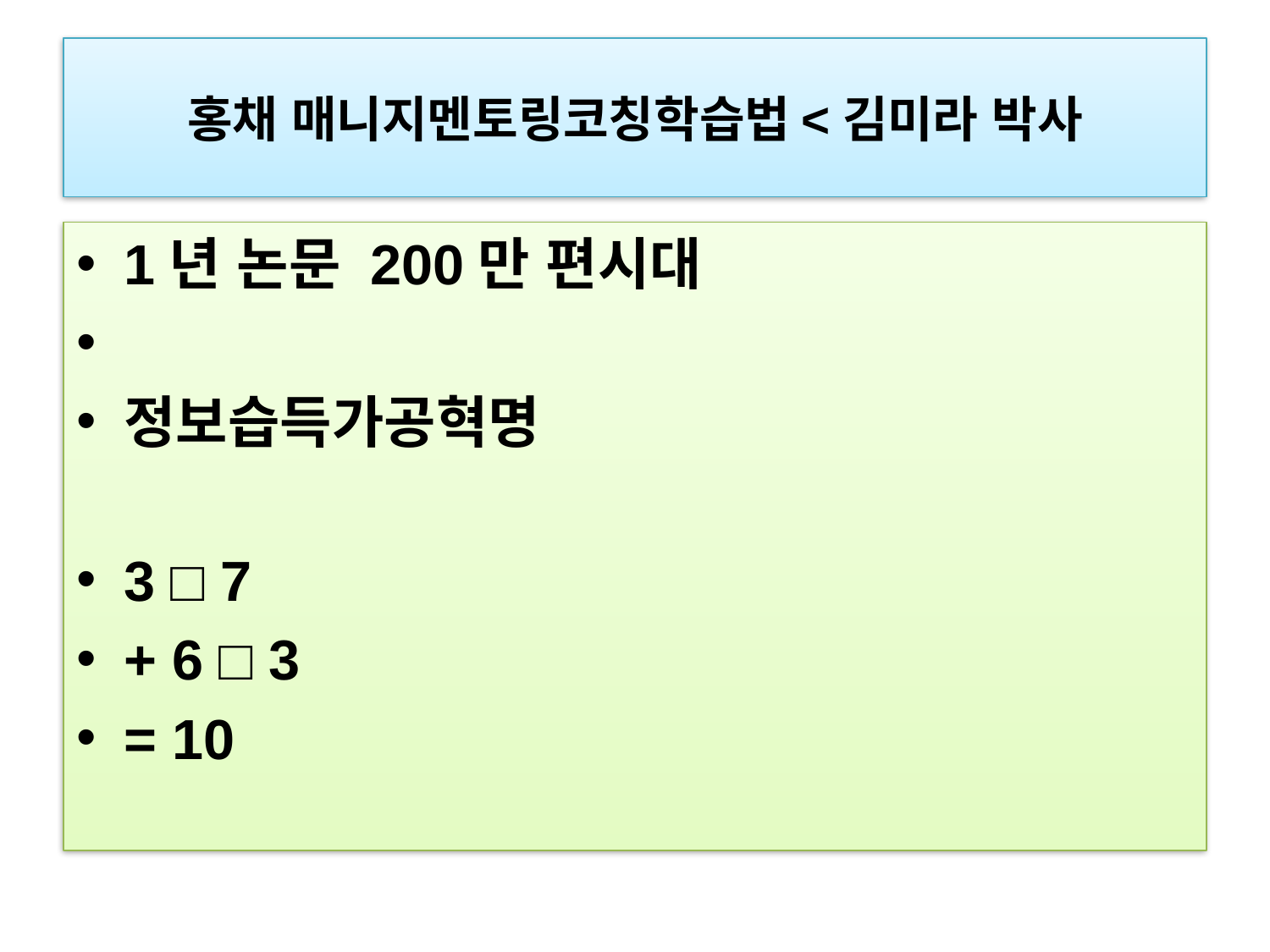

# 홍채 매니지멘토링코칭학습법<김미라 박사
1년 논문 200만 편시대

정보습득가공혁명

3 □ 7
+ 6 □ 3
= 10